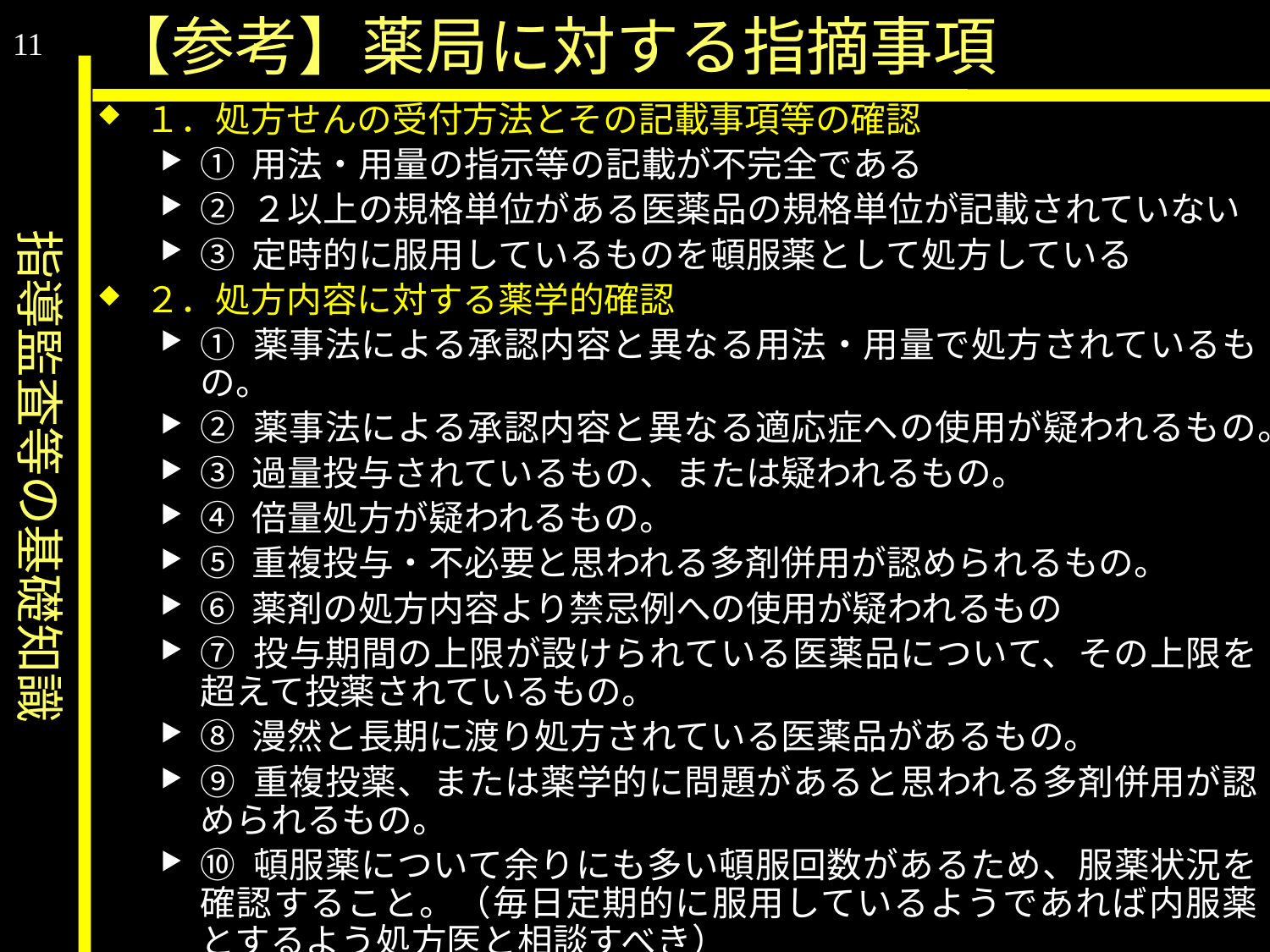

指導監査等の基礎知識
【参考】薬局に対する指摘事項
11

１．処方せんの受付方法とその記載事項等の確認
① 用法・用量の指示等の記載が不完全である
② ２以上の規格単位がある医薬品の規格単位が記載されていない
③ 定時的に服用しているものを頓服薬として処方している
２．処方内容に対する薬学的確認
① 薬事法による承認内容と異なる用法・用量で処方されているもの。
② 薬事法による承認内容と異なる適応症への使用が疑われるもの。
③ 過量投与されているもの、または疑われるもの。
④ 倍量処方が疑われるもの。
⑤ 重複投与・不必要と思われる多剤併用が認められるもの。
⑥ 薬剤の処方内容より禁忌例への使用が疑われるもの
⑦ 投与期間の上限が設けられている医薬品について、その上限を超えて投薬されているもの。
⑧ 漫然と長期に渡り処方されている医薬品があるもの。
⑨ 重複投薬、または薬学的に問題があると思われる多剤併用が認められるもの。
⑩ 頓服薬について余りにも多い頓服回数があるため、服薬状況を確認すること。（毎日定期的に服用しているようであれば内服薬とするよう処方医と相談すべき）